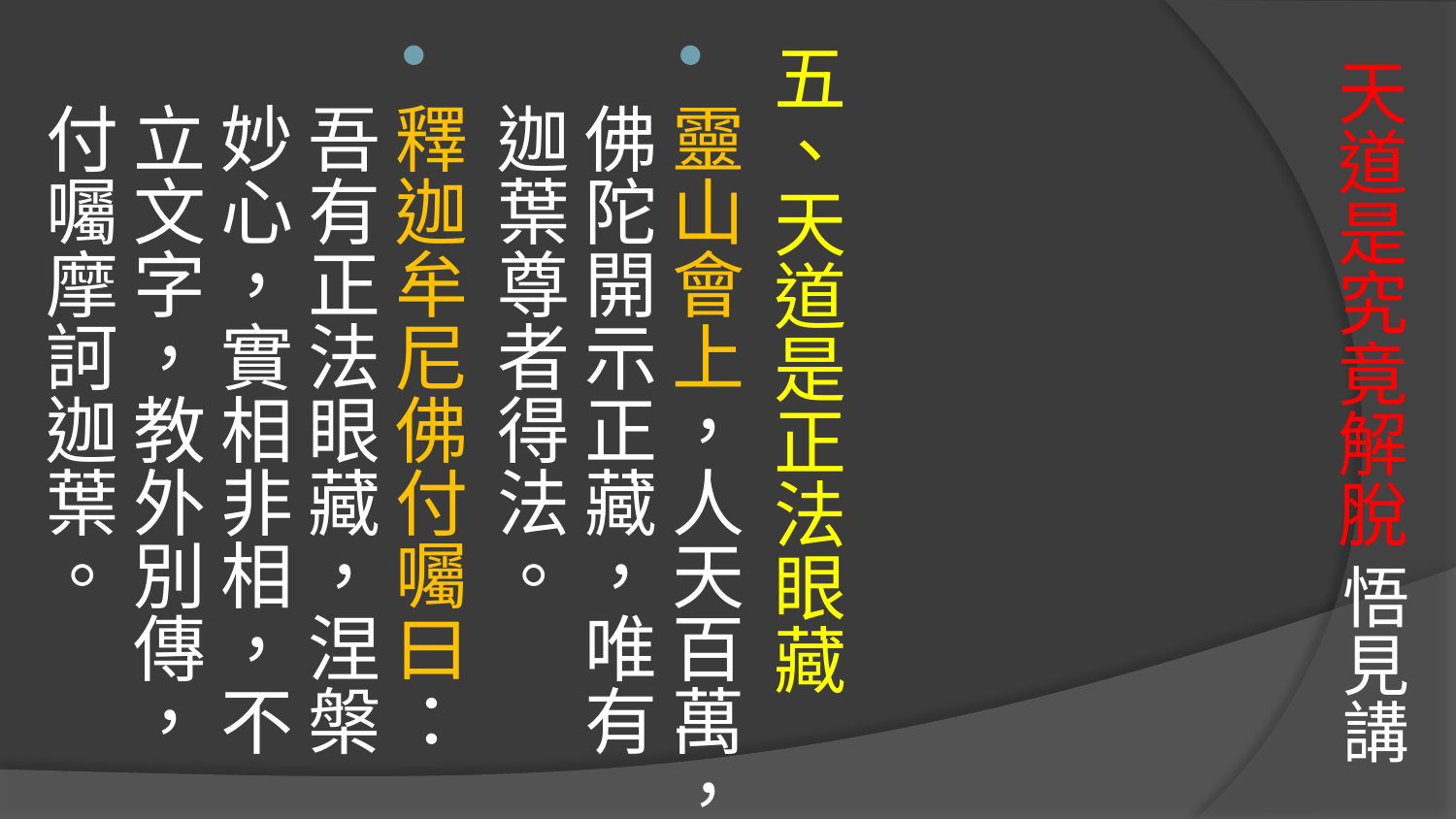

五、天道是正法眼藏
靈山會上，人天百萬，佛陀開示正藏，唯有迦葉尊者得法。
釋迦牟尼佛付囑曰：吾有正法眼藏，涅槃妙心，實相非相，不立文字，教外別傳，付囑摩訶迦葉。
# 天道是究竟解脫 悟見講